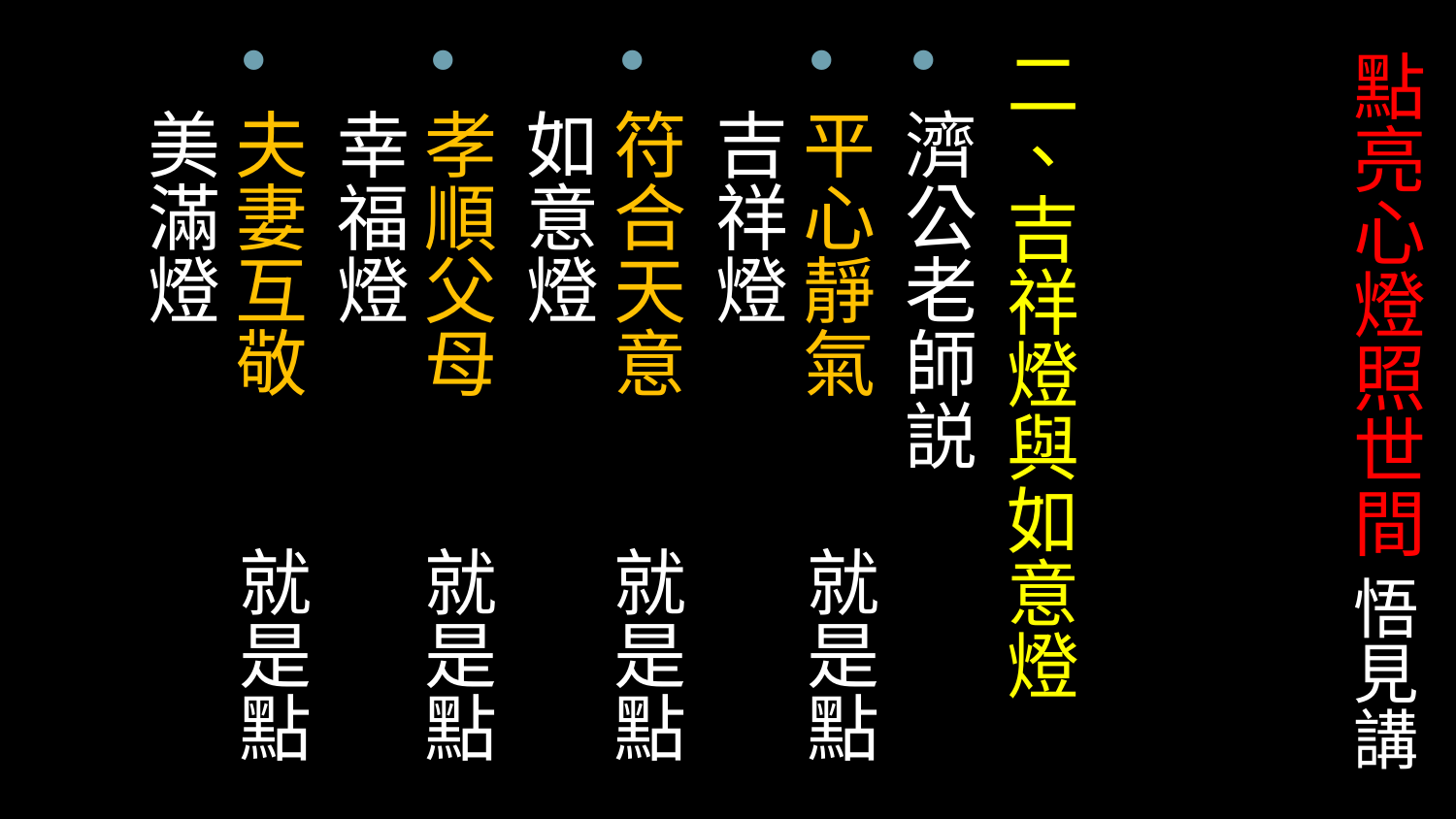

二、吉祥燈與如意燈
濟公老師説
平心靜氣         就是點吉祥燈
符合天意         就是點如意燈
孝順父母         就是點幸福燈
夫妻互敬         就是點美滿燈

# 點亮心燈照世間 悟見講